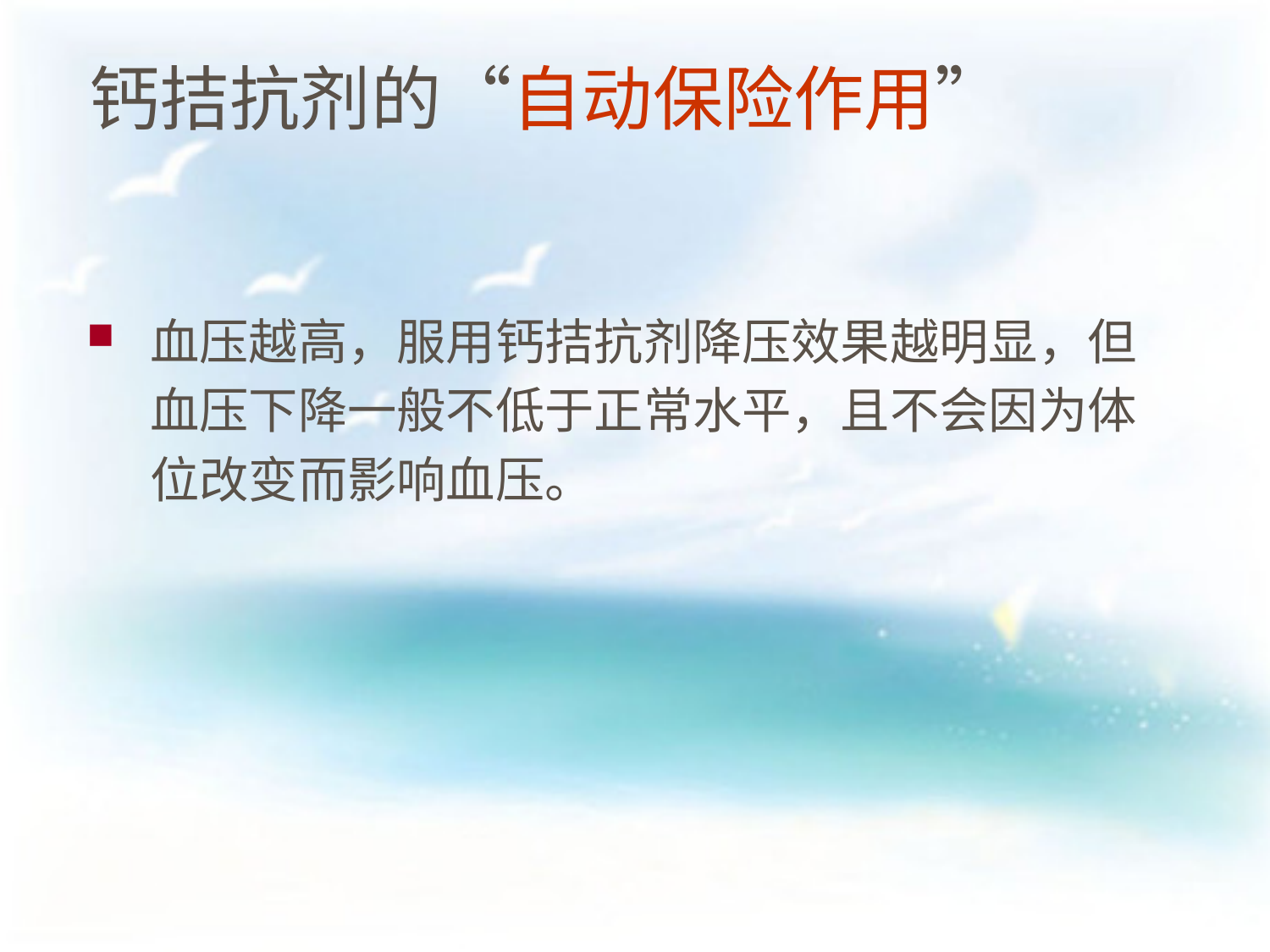

# 钙拮抗剂的“自动保险作用”
血压越高，服用钙拮抗剂降压效果越明显，但
	血压下降一般不低于正常水平，且不会因为体
	位改变而影响血压。